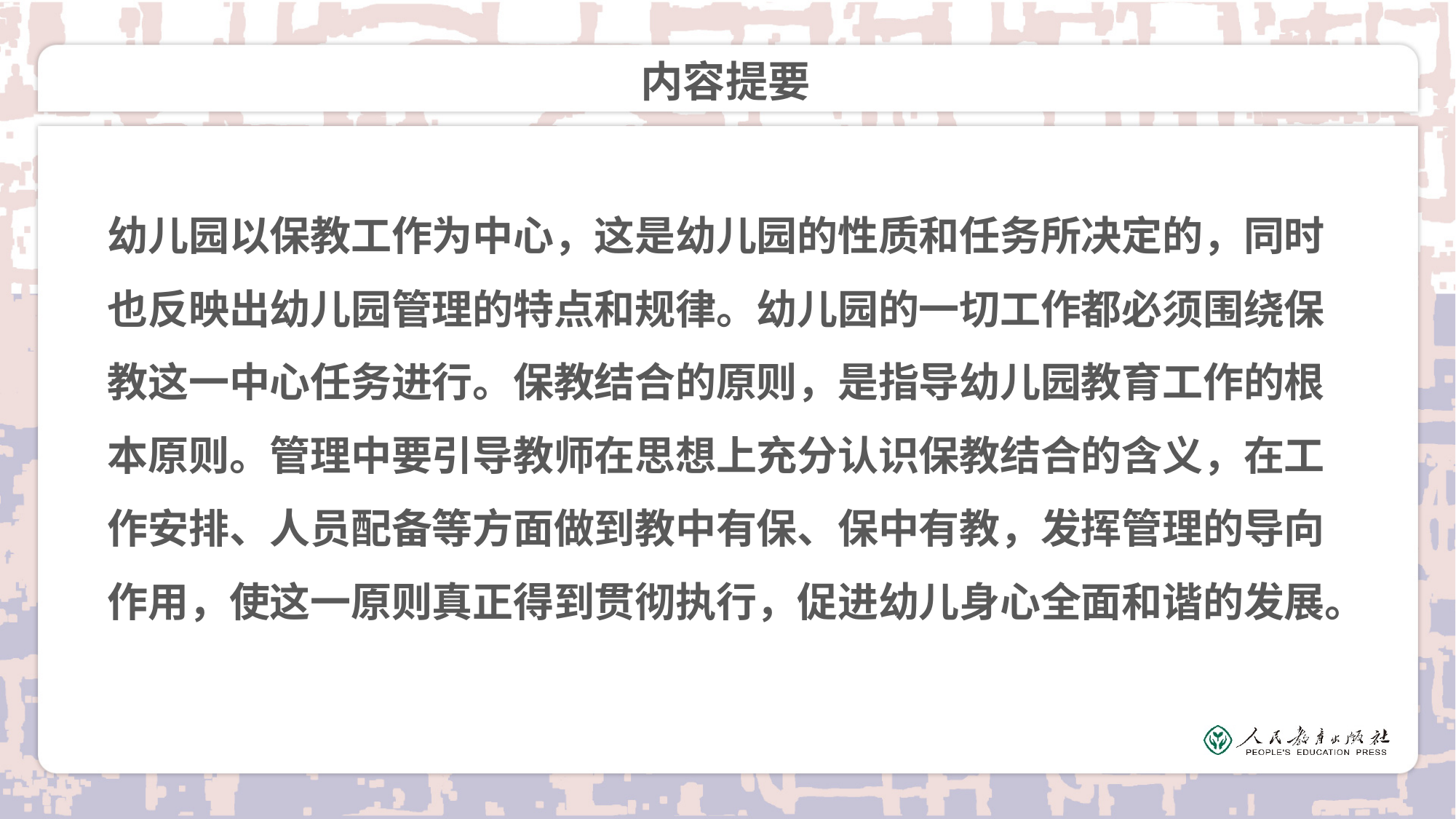

# 内容提要
幼儿园以保教工作为中心，这是幼儿园的性质和任务所决定的，同时也反映出幼儿园管理的特点和规律。幼儿园的一切工作都必须围绕保教这一中心任务进行。保教结合的原则，是指导幼儿园教育工作的根本原则。管理中要引导教师在思想上充分认识保教结合的含义，在工作安排、人员配备等方面做到教中有保、保中有教，发挥管理的导向作用，使这一原则真正得到贯彻执行，促进幼儿身心全面和谐的发展。